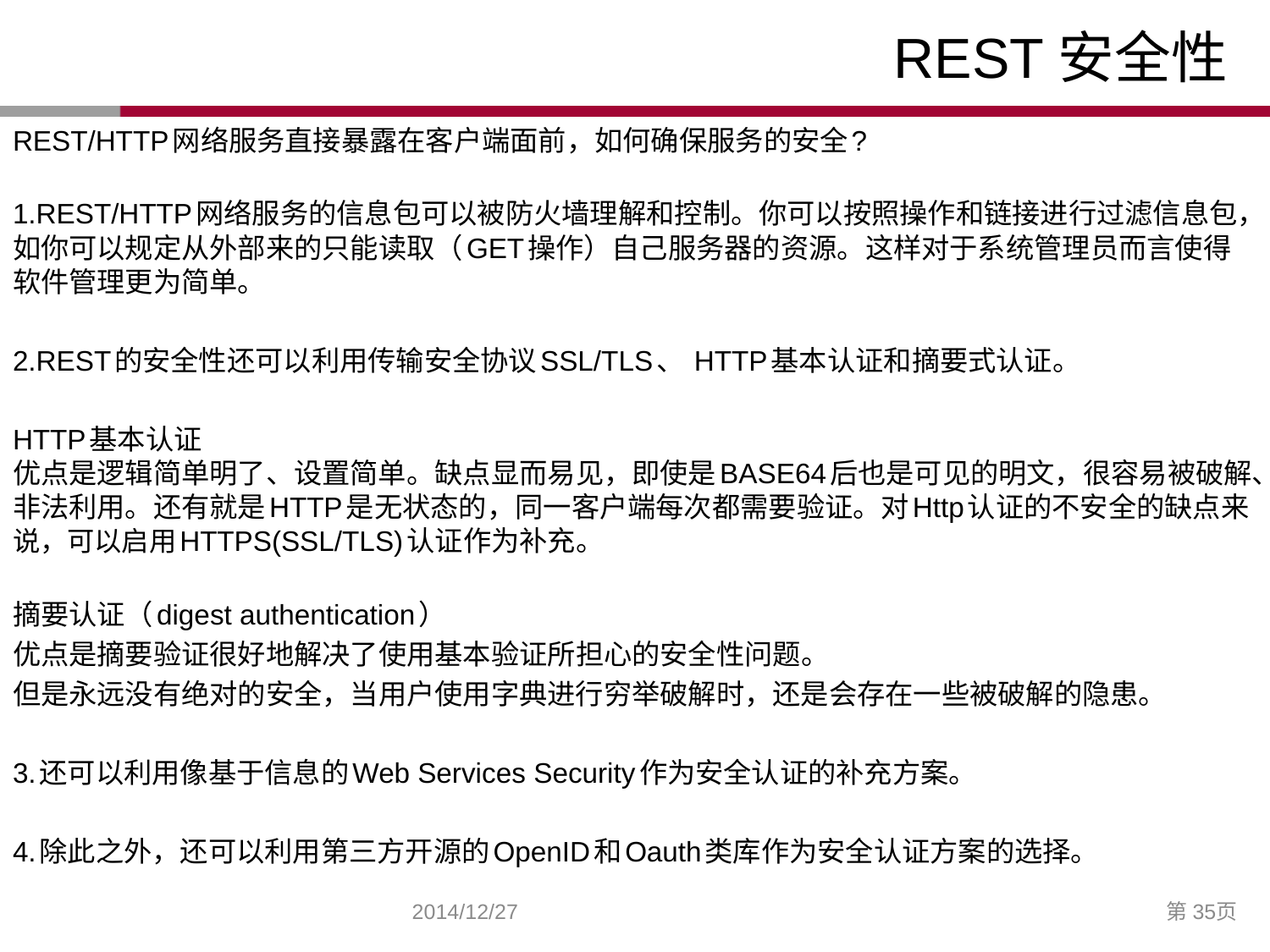

# REST安全性
REST/HTTP网络服务直接暴露在客户端面前，如何确保服务的安全?
1.REST/HTTP网络服务的信息包可以被防火墙理解和控制。你可以按照操作和链接进行过滤信息包，如你可以规定从外部来的只能读取（GET操作）自己服务器的资源。这样对于系统管理员而言使得软件管理更为简单。

2.REST的安全性还可以利用传输安全协议SSL/TLS、 HTTP基本认证和摘要式认证。

HTTP基本认证
优点是逻辑简单明了、设置简单。缺点显而易见，即使是BASE64后也是可见的明文，很容易被破解、非法利用。还有就是HTTP是无状态的，同一客户端每次都需要验证。对Http认证的不安全的缺点来说，可以启用HTTPS(SSL/TLS)认证作为补充。
摘要认证（digest authentication）
优点是摘要验证很好地解决了使用基本验证所担心的安全性问题。
但是永远没有绝对的安全，当用户使用字典进行穷举破解时，还是会存在一些被破解的隐患。

3.还可以利用像基于信息的Web Services Security作为安全认证的补充方案。

4.除此之外，还可以利用第三方开源的OpenID和Oauth类库作为安全认证方案的选择。

2014/12/27
第35页